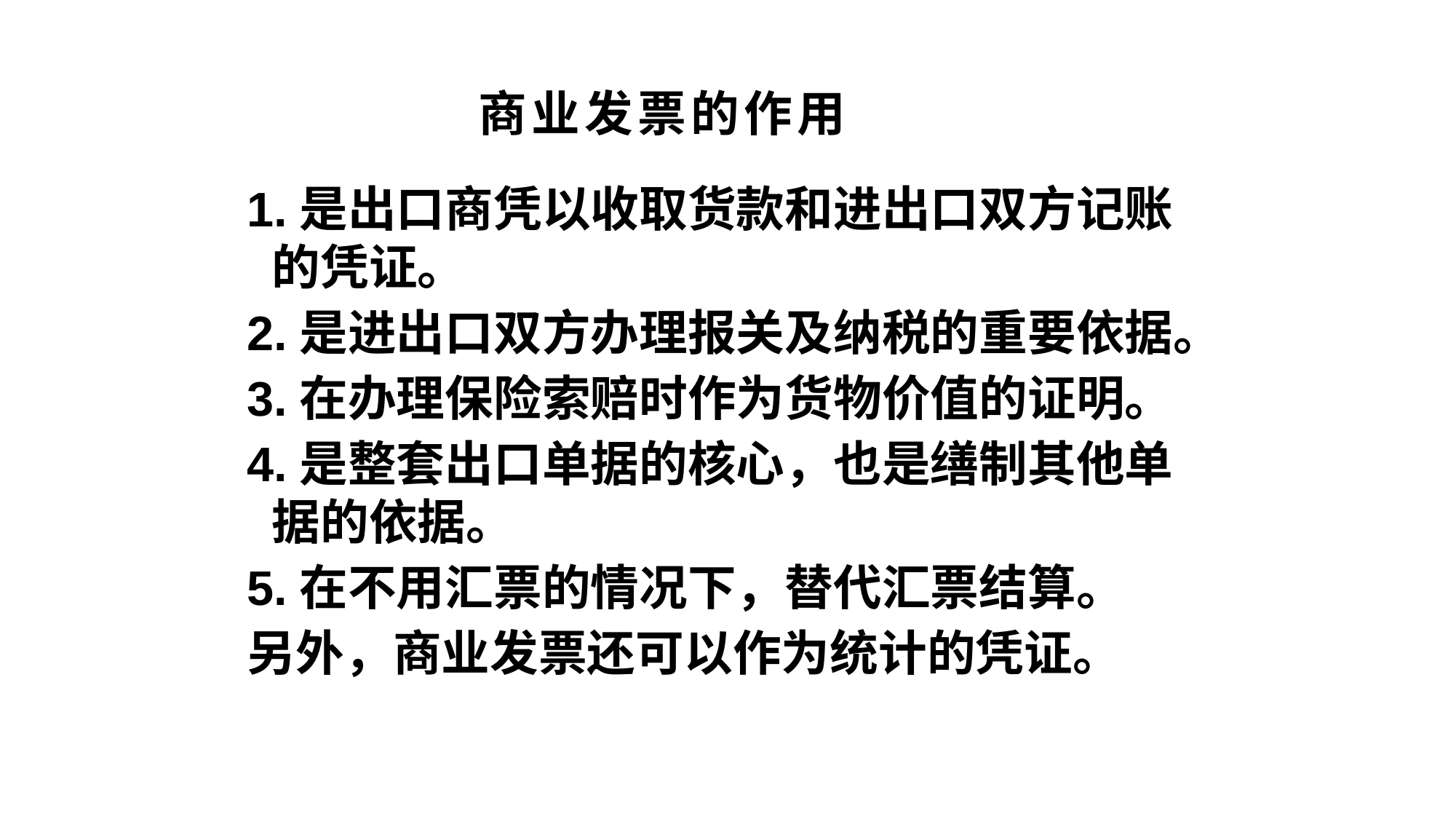

# 商业发票的作用
1.是出口商凭以收取货款和进出口双方记账的凭证。
2.是进出口双方办理报关及纳税的重要依据。
3.在办理保险索赔时作为货物价值的证明。
4.是整套出口单据的核心，也是缮制其他单据的依据。
5.在不用汇票的情况下，替代汇票结算。
另外，商业发票还可以作为统计的凭证。